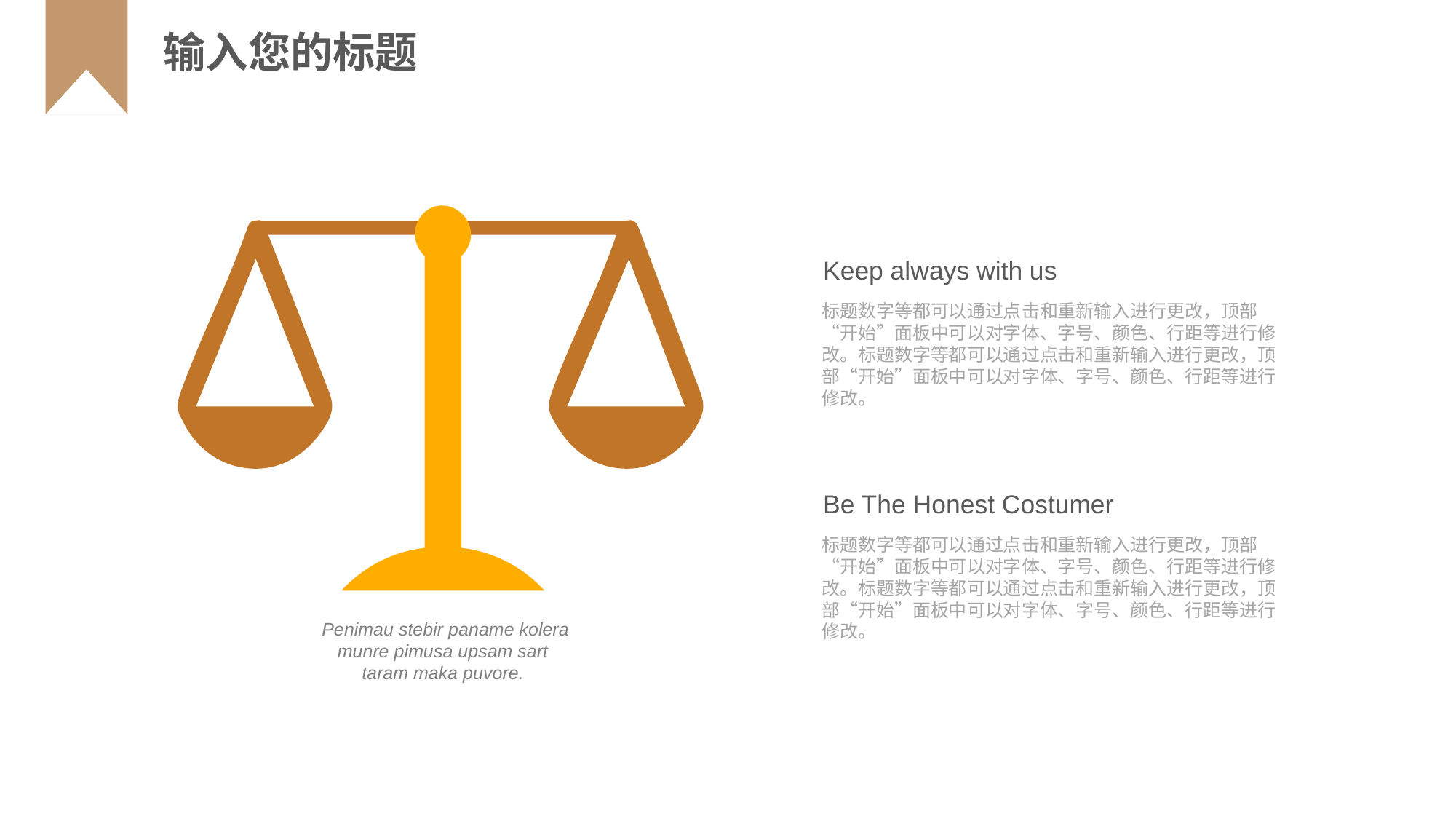

Keep always with us
标题数字等都可以通过点击和重新输入进行更改，顶部“开始”面板中可以对字体、字号、颜色、行距等进行修改。标题数字等都可以通过点击和重新输入进行更改，顶部“开始”面板中可以对字体、字号、颜色、行距等进行修改。
Be The Honest Costumer
标题数字等都可以通过点击和重新输入进行更改，顶部“开始”面板中可以对字体、字号、颜色、行距等进行修改。标题数字等都可以通过点击和重新输入进行更改，顶部“开始”面板中可以对字体、字号、颜色、行距等进行修改。
 Penimau stebir paname kolera munre pimusa upsam sart
taram maka puvore.